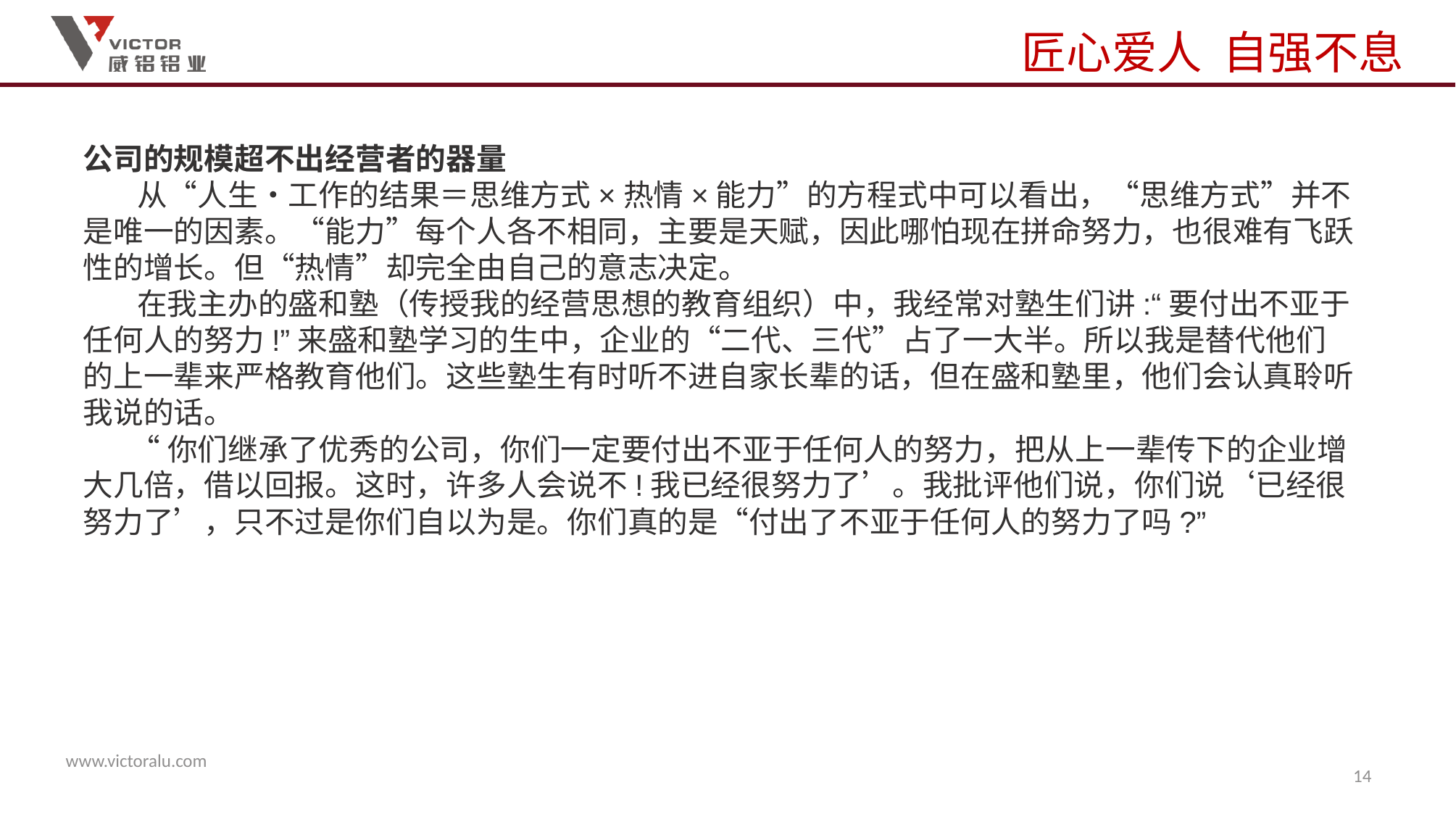

公司的规模超不出经营者的器量
       从“人生・工作的结果＝思维方式×热情×能力”的方程式中可以看出，“思维方式”并不是唯一的因素。“能力”每个人各不相同，主要是天赋，因此哪怕现在拼命努力，也很难有飞跃性的增长。但“热情”却完全由自己的意志决定。
       在我主办的盛和塾（传授我的经营思想的教育组织）中，我经常对塾生们讲:“要付出不亚于任何人的努力!”来盛和塾学习的生中，企业的“二代、三代”占了一大半。所以我是替代他们的上一辈来严格教育他们。这些塾生有时听不进自家长辈的话，但在盛和塾里，他们会认真聆听我说的话。
       “你们继承了优秀的公司，你们一定要付出不亚于任何人的努力，把从上一辈传下的企业增大几倍，借以回报。这时，许多人会说不!我已经很努力了’。我批评他们说，你们说‘已经很努力了’，只不过是你们自以为是。你们真的是“付出了不亚于任何人的努力了吗?”

14